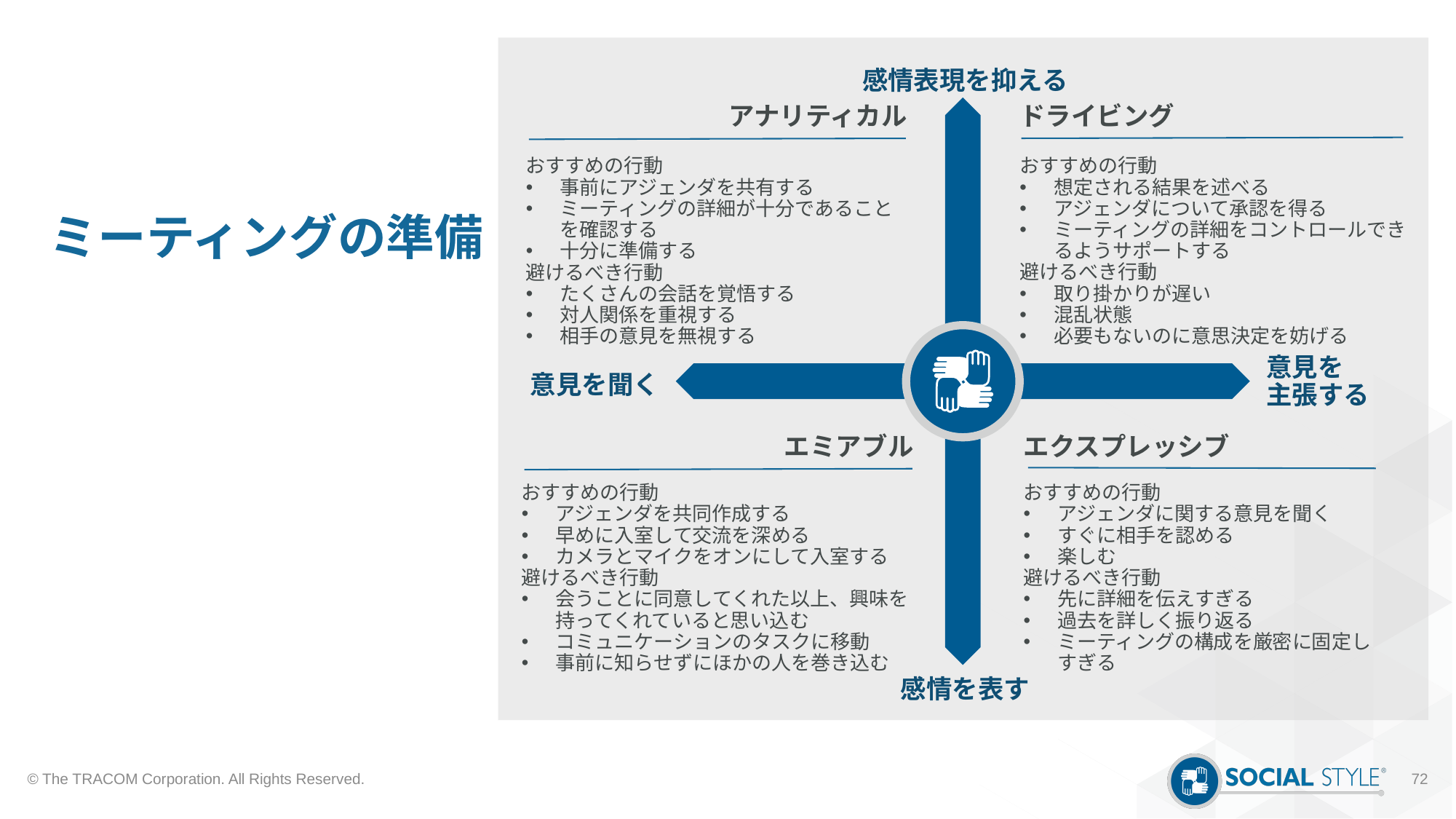

感情表現を抑える

ドライビング
おすすめの行動
想定される結果を述べる
アジェンダについて承認を得る
ミーティングの詳細をコントロールできるようサポートする
避けるべき行動
取り掛かりが遅い
混乱状態
必要もないのに意思決定を妨げる
アナリティカル
おすすめの行動
事前にアジェンダを共有する
ミーティングの詳細が十分であることを確認する
十分に準備する
避けるべき行動
たくさんの会話を覚悟する
対人関係を重視する
相手の意見を無視する

# ミーティングの準備
意見を
主張する
意見を聞く
エミアブル

おすすめの行動
アジェンダを共同作成する
早めに入室して交流を深める
カメラとマイクをオンにして入室する
避けるべき行動
会うことに同意してくれた以上、興味を持ってくれていると思い込む
コミュニケーションのタスクに移動
事前に知らせずにほかの人を巻き込む

エクスプレッシブ

おすすめの行動
アジェンダに関する意見を聞く
すぐに相手を認める
楽しむ
避けるべき行動
先に詳細を伝えすぎる
過去を詳しく振り返る
ミーティングの構成を厳密に固定しすぎる
感情を表す
© The TRACOM Corporation. All Rights Reserved.
72